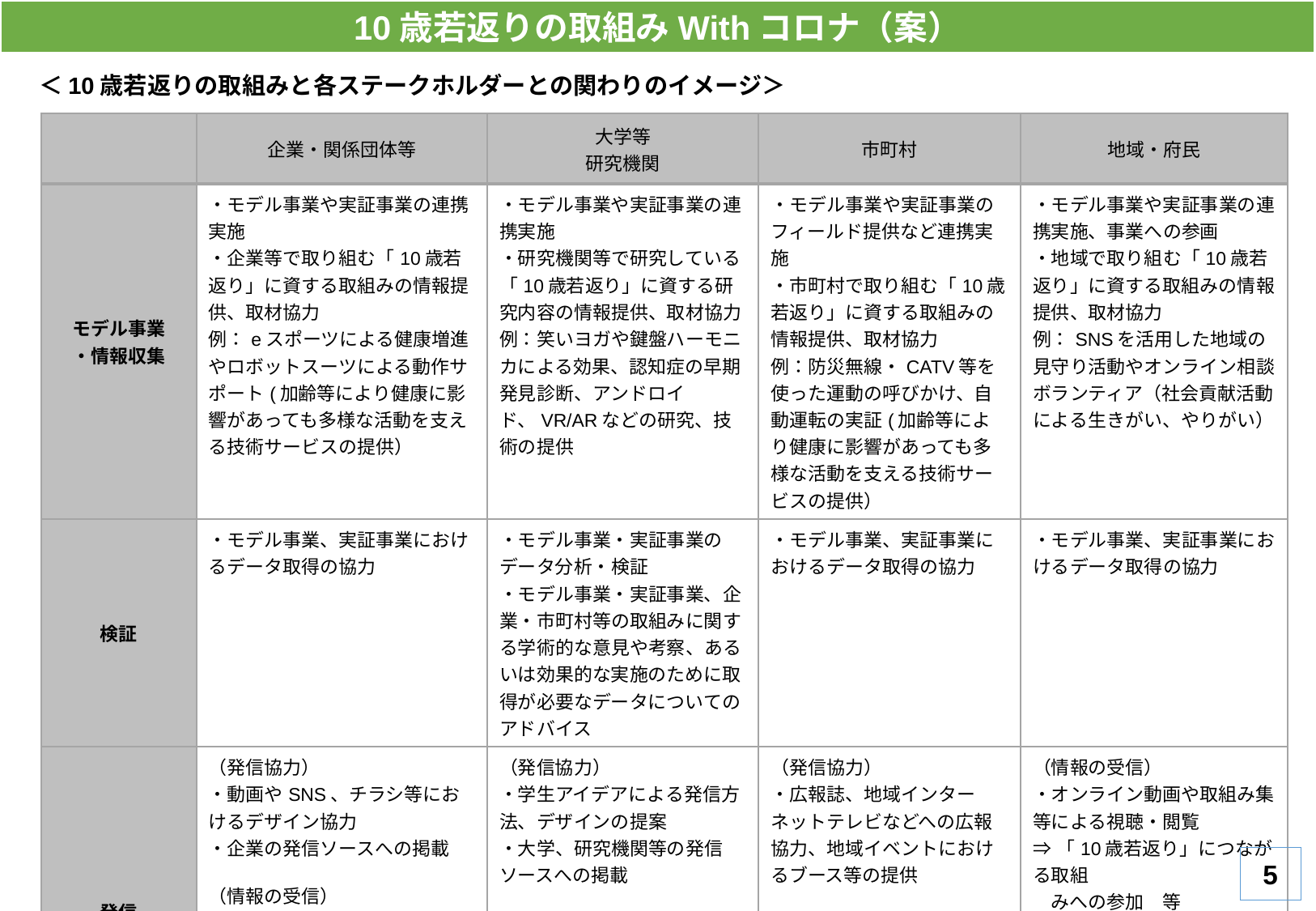

10歳若返りの取組みWithコロナ（案）
＜10歳若返りの取組みと各ステークホルダーとの関わりのイメージ＞
|  | 企業・関係団体等 | 大学等 研究機関 | 市町村 | 地域・府民 |
| --- | --- | --- | --- | --- |
| モデル事業 ・情報収集 | ・モデル事業や実証事業の連携実施 ・企業等で取り組む「10歳若返り」に資する取組みの情報提供、取材協力 例：eスポーツによる健康増進やロボットスーツによる動作サポート(加齢等により健康に影響があっても多様な活動を支える技術サービスの提供） | ・モデル事業や実証事業の連携実施 ・研究機関等で研究している「10歳若返り」に資する研究内容の情報提供、取材協力 例：笑いヨガや鍵盤ハーモニカによる効果、認知症の早期発見診断、アンドロイド、VR/ARなどの研究、技術の提供 | ・モデル事業や実証事業のフィールド提供など連携実施 ・市町村で取り組む「10歳若返り」に資する取組みの情報提供、取材協力 例：防災無線・CATV等を使った運動の呼びかけ、自動運転の実証(加齢等により健康に影響があっても多様な活動を支える技術サービスの提供） | ・モデル事業や実証事業の連携実施、事業への参画 ・地域で取り組む「10歳若返り」に資する取組みの情報提供、取材協力 例：SNSを活用した地域の見守り活動やオンライン相談ボランティア（社会貢献活動による生きがい、やりがい） |
| 検証 | ・モデル事業、実証事業におけるデータ取得の協力 | ・モデル事業・実証事業のデータ分析・検証 ・モデル事業・実証事業、企業・市町村等の取組みに関する学術的な意見や考察、あるいは効果的な実施のために取得が必要なデータについてのアドバイス | ・モデル事業、実証事業におけるデータ取得の協力 | ・モデル事業、実証事業におけるデータ取得の協力 |
| 発信 | （発信協力） ・動画やSNS、チラシ等におけるデザイン協力 ・企業の発信ソースへの掲載 （情報の受信） ・オンライン動画や取組み集等による取組の情報収集　 ⇒市町村や企業間連携へ | （発信協力） ・学生アイデアによる発信方法、デザインの提案 ・大学、研究機関等の発信ソースへの掲載 （情報の受信） ・オンライン動画や取組み集等による情報収集 　⇒企業、市町村等との連携へ | （発信協力） ・広報誌、地域インターネットテレビなどへの広報協力、地域イベントにおけるブース等の提供 （情報の受信） ・オンライン動画や取組み集等による情報収集 ⇒大学等研究機関、企業等と の連携へ | （情報の受信） ・オンライン動画や取組み集等による視聴・閲覧 ⇒「10歳若返り」につながる取組 みへの参加　等 |
5